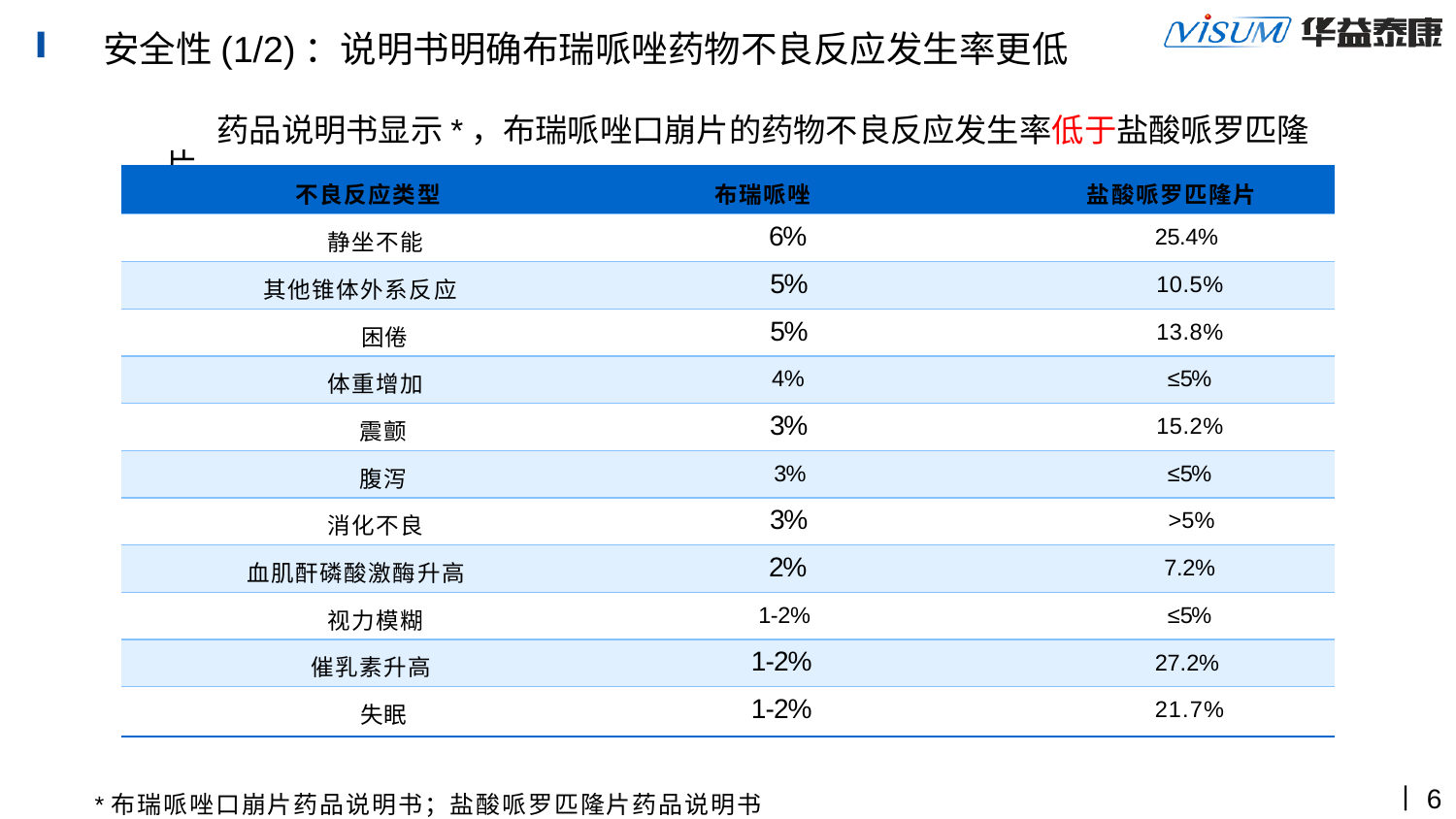

安全性(1/2)：说明书明确布瑞哌唑药物不良反应发生率更低

	药品说明书显示*，布瑞哌唑口崩片的药物不良反应发生率低于盐酸哌罗匹隆片
| 不良反应类型 | 布瑞哌唑 | 盐酸哌罗匹隆片 |
| --- | --- | --- |
| 静坐不能 | 6% | 25.4% |
| 其他锥体外系反应 | 5% | 10.5% |
| 困倦 | 5% | 13.8% |
| 体重增加 | 4% | ≤5% |
| 震颤 | 3% | 15.2% |
| 腹泻 | 3% | ≤5% |
| 消化不良 | 3% | >5% |
| 血肌酐磷酸激酶升高 | 2% | 7.2% |
| 视力模糊 | 1-2% | ≤5% |
| 催乳素升高 | 1-2% | 27.2% |
| 失眠 | 1-2% | 21.7% |

*布瑞哌唑口崩片药品说明书；盐酸哌罗匹隆片药品说明书
6